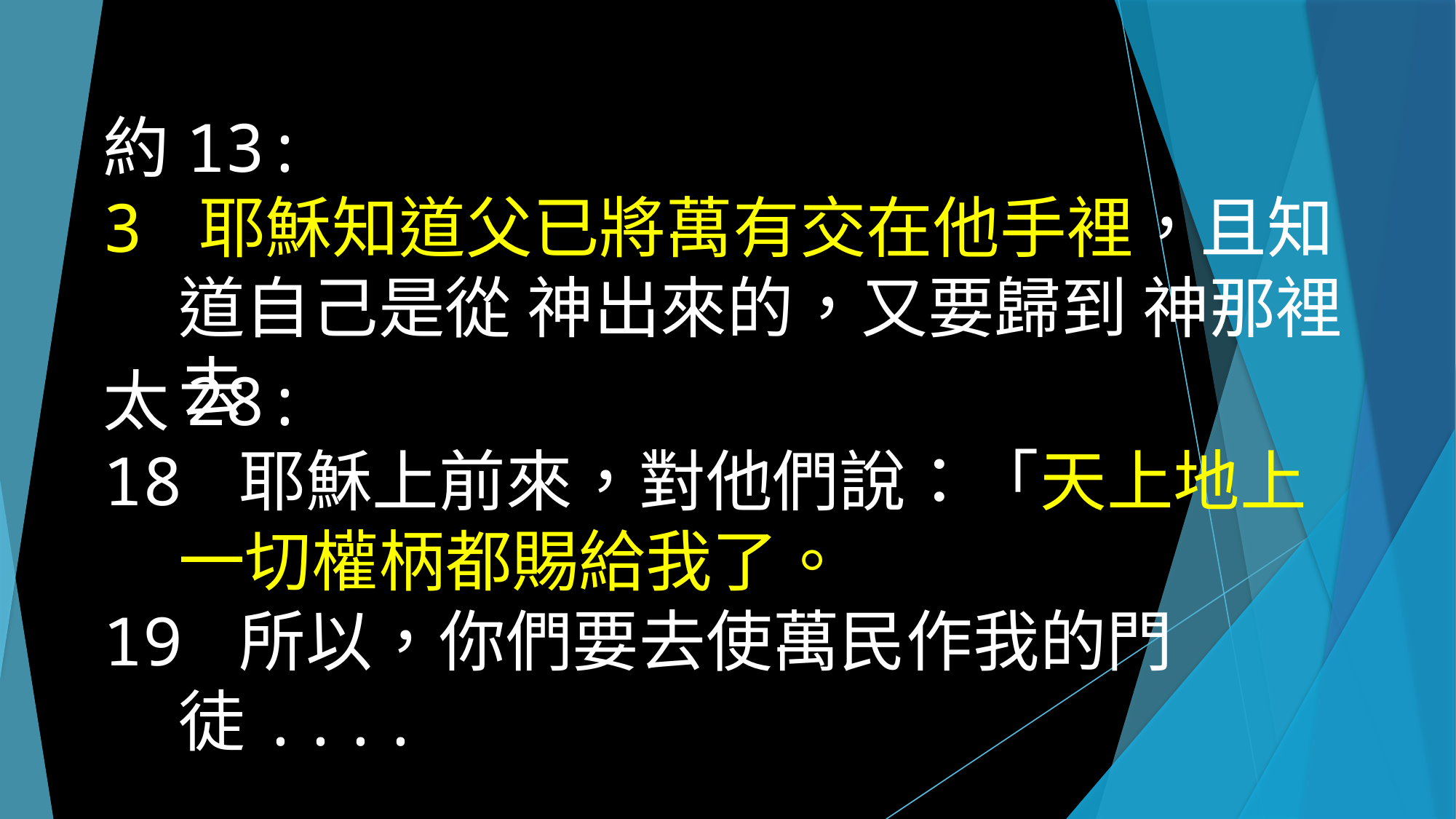

約13:
3 耶穌知道父已將萬有交在他手裡，且知道自己是從 神出來的，又要歸到 神那裡去
太28:
18 耶穌上前來，對他們說：「天上地上一切權柄都賜給我了。
19 所以，你們要去使萬民作我的門徒....